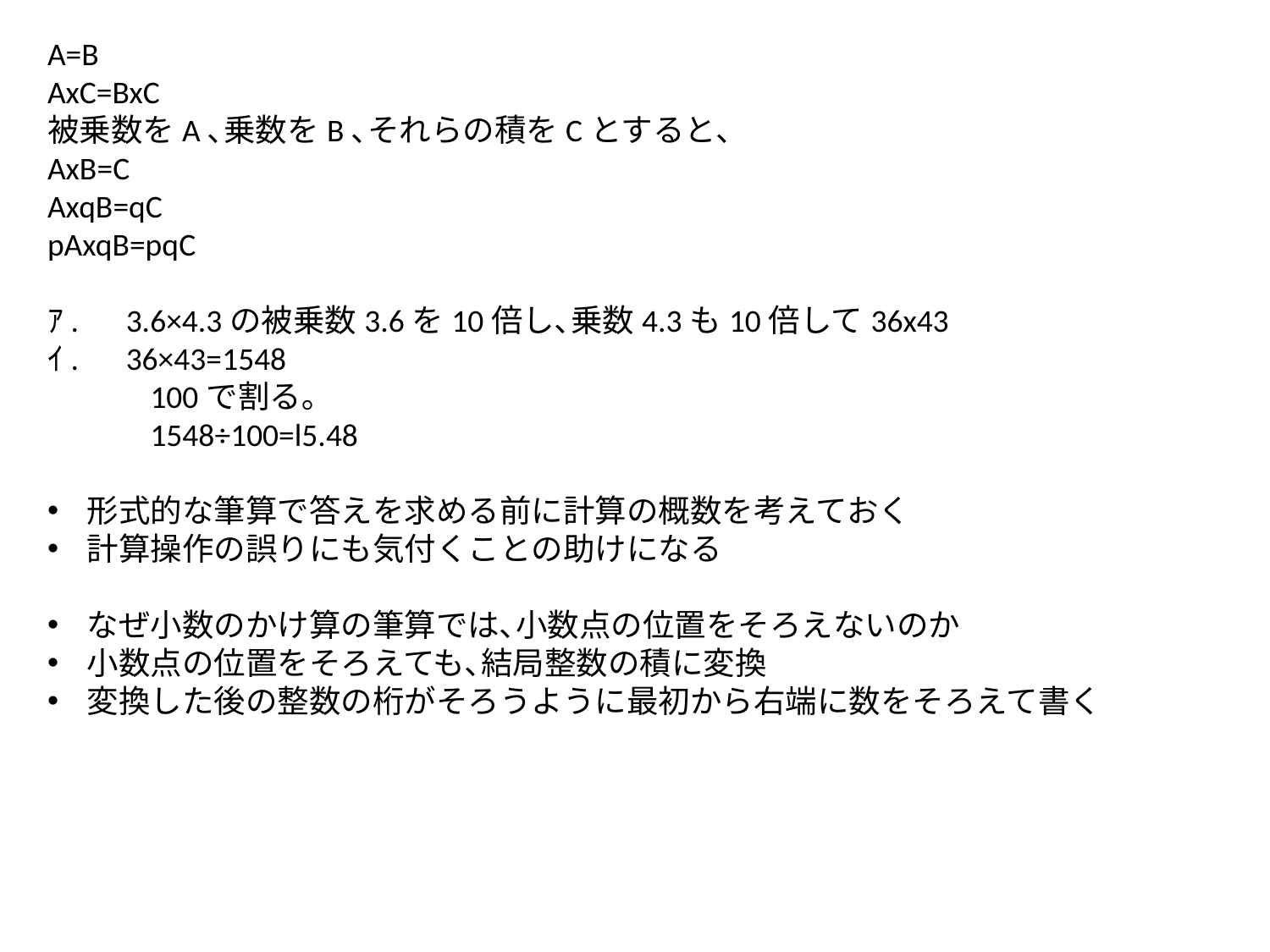

A=B
AxC=BxC
被乗数をA､乗数をB､それらの積をCとすると､
AxB=C
AxqB=qC
pAxqB=pqC

ｱ.　3.6×4.3の被乗数3.6を10倍し､乗数4.3も10倍して36x43
ｲ.　36×43=1548
　　　100で割る｡
　　　1548÷100=l5.48

形式的な筆算で答えを求める前に計算の概数を考えておく
計算操作の誤りにも気付くことの助けになる

なぜ小数のかけ算の筆算では､小数点の位置をそろえないのか
小数点の位置をそろえても､結局整数の積に変換
変換した後の整数の桁がそろうように最初から右端に数をそろえて書く